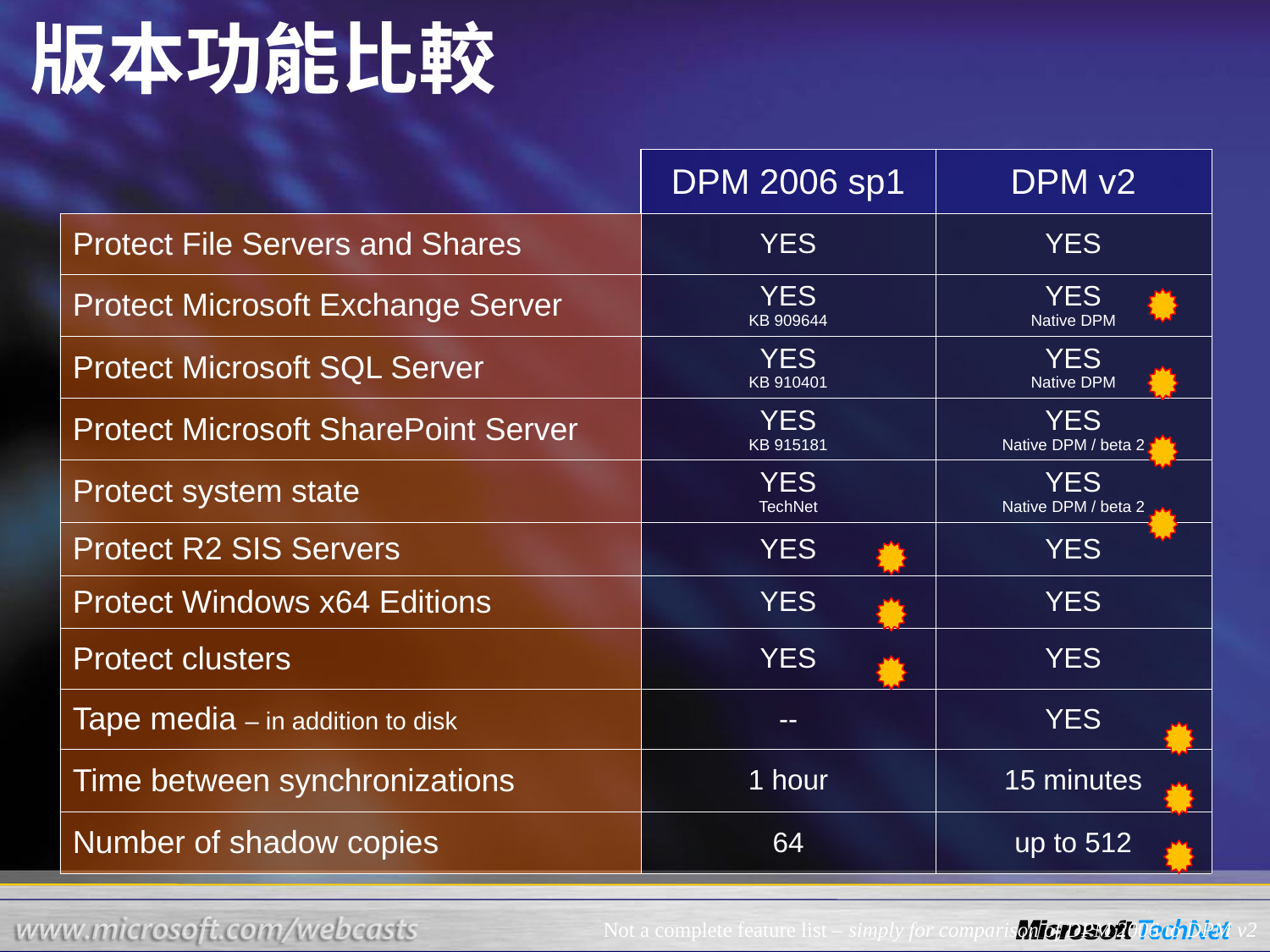

# 版本功能比較
|  | DPM 2006 sp1 | DPM v2 |
| --- | --- | --- |
| Protect File Servers and Shares | YES | YES |
| Protect Microsoft Exchange Server | YES KB 909644 | YES Native DPM |
| Protect Microsoft SQL Server | YES KB 910401 | YES Native DPM |
| Protect Microsoft SharePoint Server | YES KB 915181 | YES Native DPM / beta 2 |
| Protect system state | YES TechNet | YES Native DPM / beta 2 |
| Protect R2 SIS Servers | YES | YES |
| Protect Windows x64 Editions | YES | YES |
| Protect clusters | YES | YES |
| Tape media – in addition to disk | -- | YES |
| Time between synchronizations | 1 hour | 15 minutes |
| Number of shadow copies | 64 | up to 512 |

Not a complete feature list – simply for comparison of DPM 2006 to DPM v2